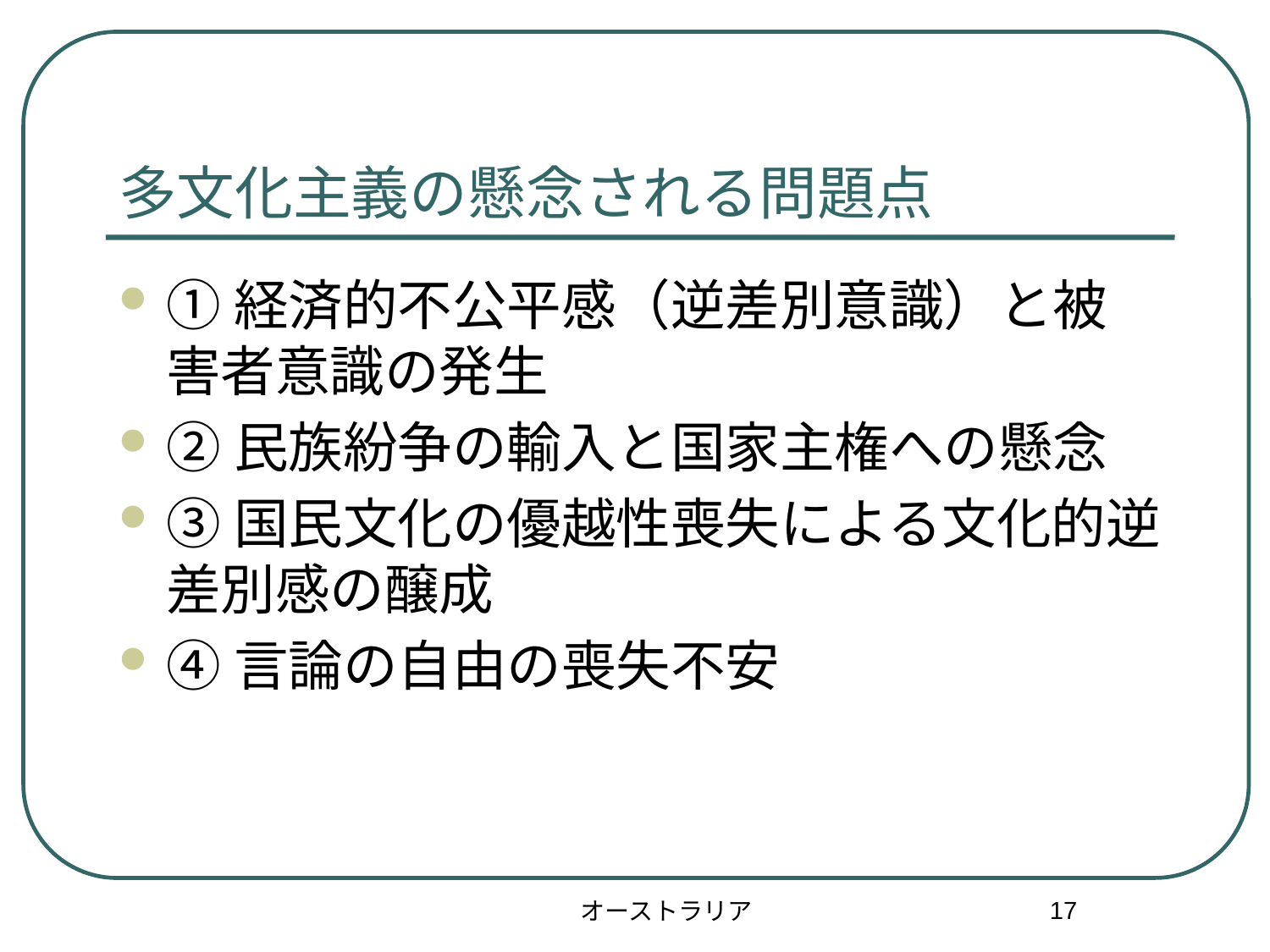

# 多文化主義の懸念される問題点
①経済的不公平感（逆差別意識）と被害者意識の発生
②民族紛争の輸入と国家主権への懸念
③国民文化の優越性喪失による文化的逆差別感の醸成
④言論の自由の喪失不安

17
オーストラリア